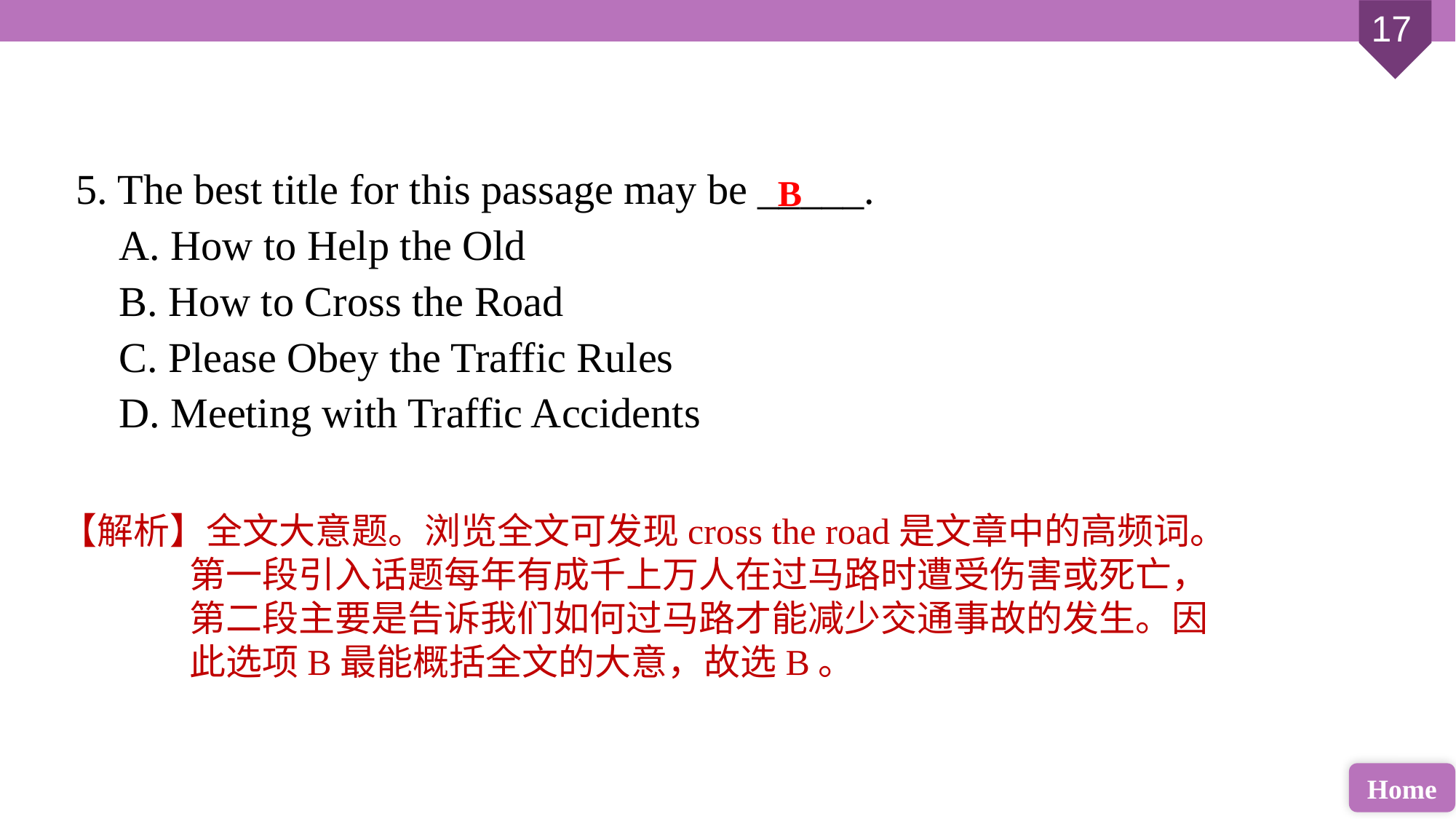

5. The best title for this passage may be _____.
A. How to Help the Old
B. How to Cross the Road
C. Please Obey the Traffic Rules
D. Meeting with Traffic Accidents
B
【解析】全文大意题。浏览全文可发现cross the road是文章中的高频词。第一段引入话题每年有成千上万人在过马路时遭受伤害或死亡，第二段主要是告诉我们如何过马路才能减少交通事故的发生。因此选项B最能概括全文的大意，故选B。